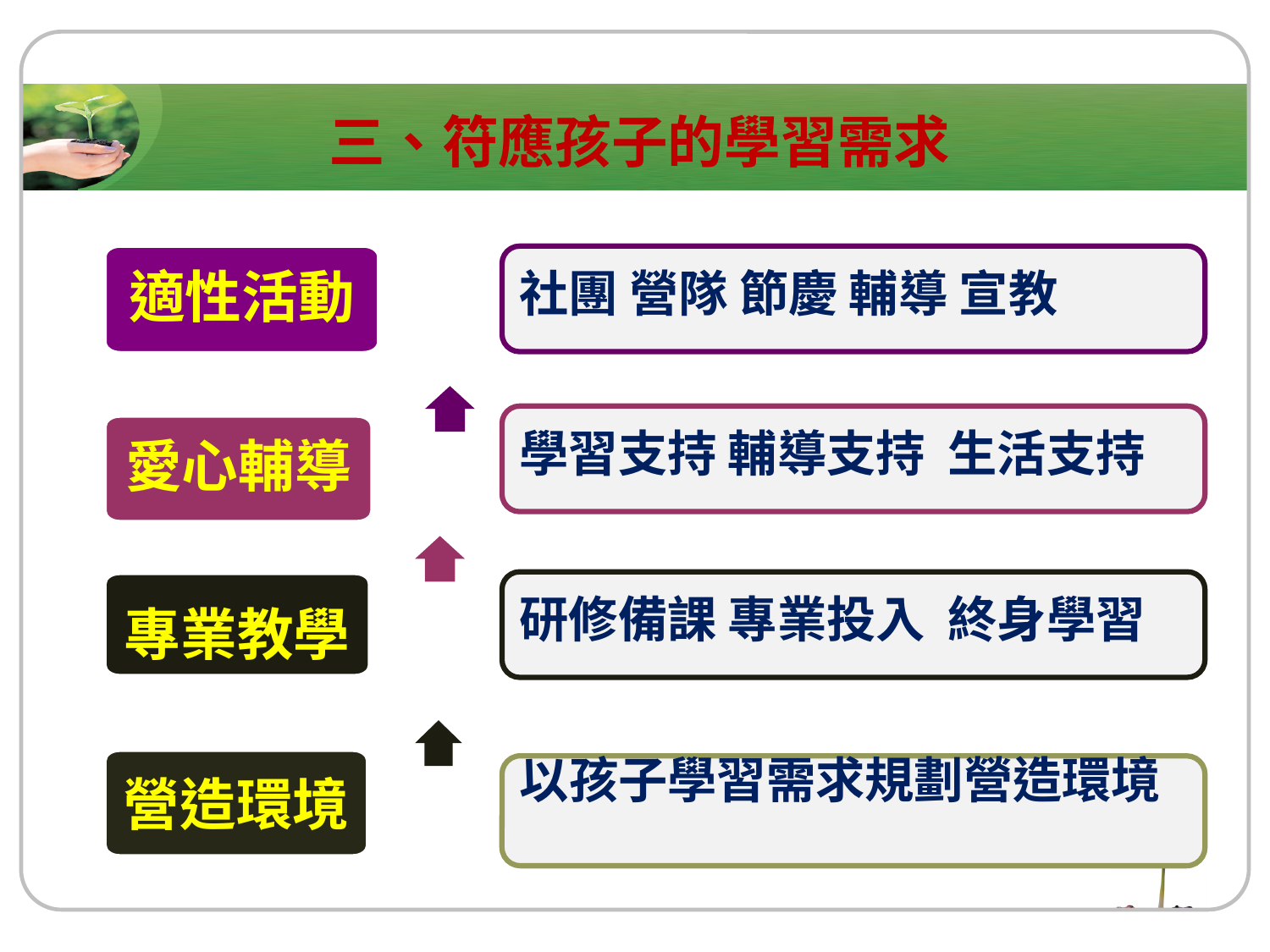

三、符應孩子的學習需求
適性活動
社團 營隊 節慶 輔導 宣教

學習支持 輔導支持  生活支持
愛心輔導

研修備課 專業投入  終身學習

專業教學

營造環境

以孩子學習需求規劃營造環境